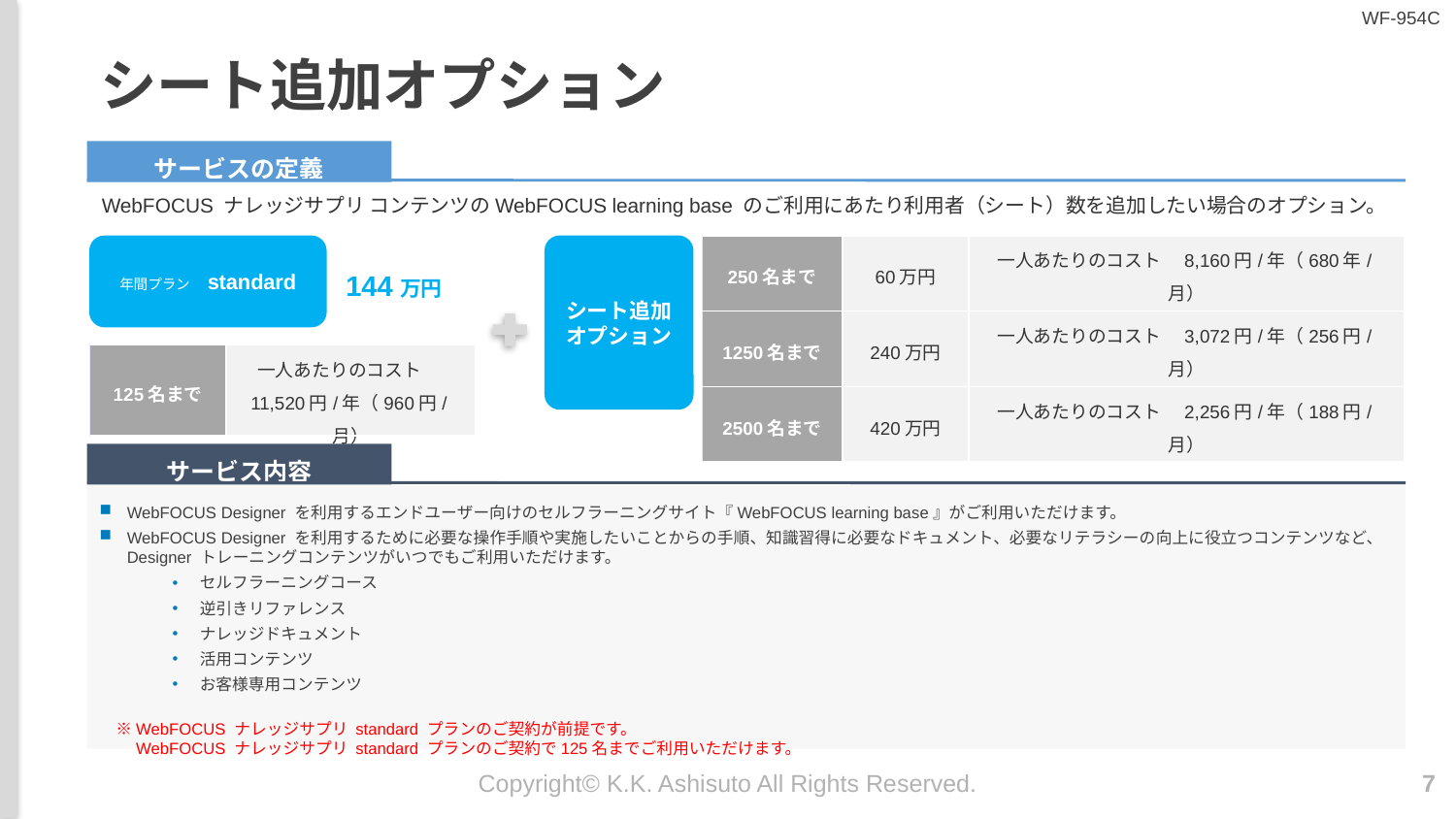

# シート追加オプション
サービスの定義

WebFOCUS ナレッジサプリ コンテンツのWebFOCUS learning base のご利用にあたり利用者（シート）数を追加したい場合のオプション。
| 250名まで | 60万円 | 一人あたりのコスト　8,160円/年（680年/月） |
| --- | --- | --- |
| 1250名まで | 240万円 | 一人あたりのコスト　3,072円/年（256円/月） |
| 2500名まで | 420万円 | 一人あたりのコスト　2,256円/年（188円/月） |
年間プラン　standard
シート追加オプション
144万円

| 125名まで | 一人あたりのコスト　11,520円/年（960円/月） |
| --- | --- |
サービス内容

WebFOCUS Designer を利用するエンドユーザー向けのセルフラーニングサイト『WebFOCUS learning base』がご利用いただけます。
WebFOCUS Designer を利用するために必要な操作手順や実施したいことからの手順、知識習得に必要なドキュメント、必要なリテラシーの向上に役立つコンテンツなど、Designer トレーニングコンテンツがいつでもご利用いただけます。
セルフラーニングコース
逆引きリファレンス
ナレッジドキュメント
活用コンテンツ
お客様専用コンテンツ
　※WebFOCUS ナレッジサプリ standard プランのご契約が前提です。
　　WebFOCUS ナレッジサプリ standard プランのご契約で125名までご利用いただけます。
Copyright© K.K. Ashisuto All Rights Reserved.
7